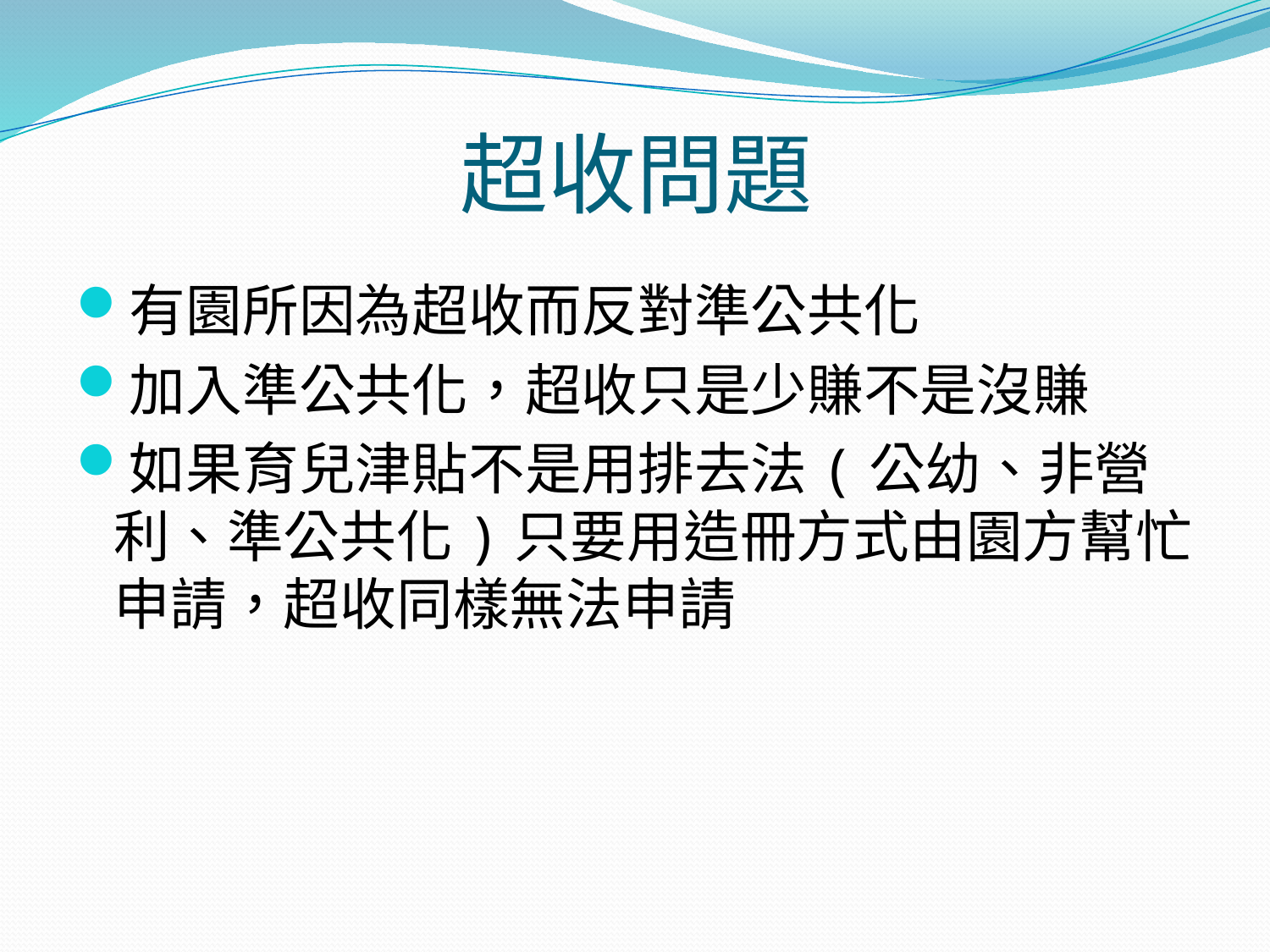

# 超收問題
有園所因為超收而反對準公共化
加入準公共化，超收只是少賺不是沒賺
如果育兒津貼不是用排去法(公幼、非營利、準公共化)只要用造冊方式由園方幫忙申請，超收同樣無法申請